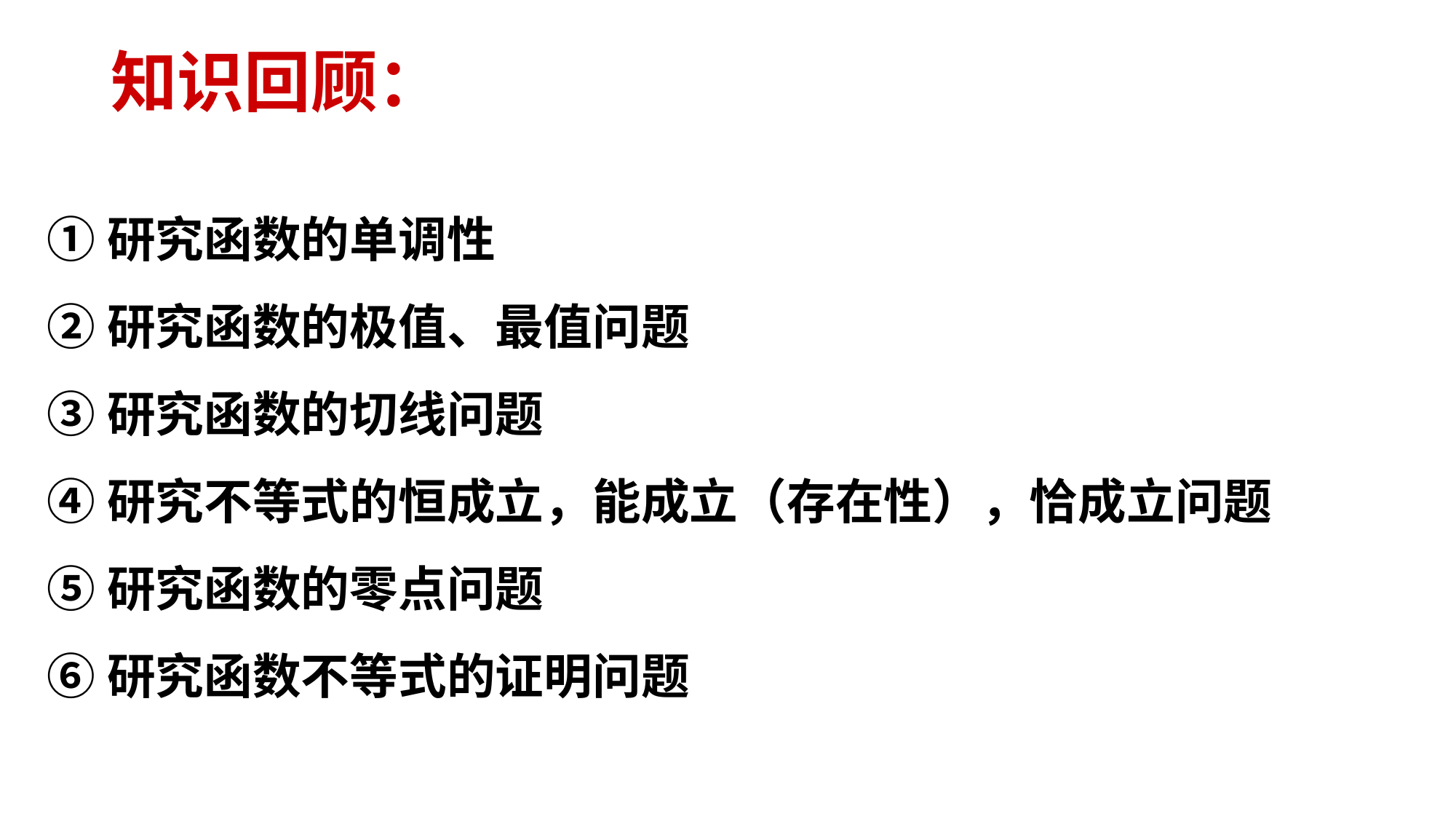

知识回顾：
①研究函数的单调性
②研究函数的极值、最值问题
③研究函数的切线问题
④研究不等式的恒成立，能成立（存在性），恰成立问题
⑤研究函数的零点问题
⑥研究函数不等式的证明问题